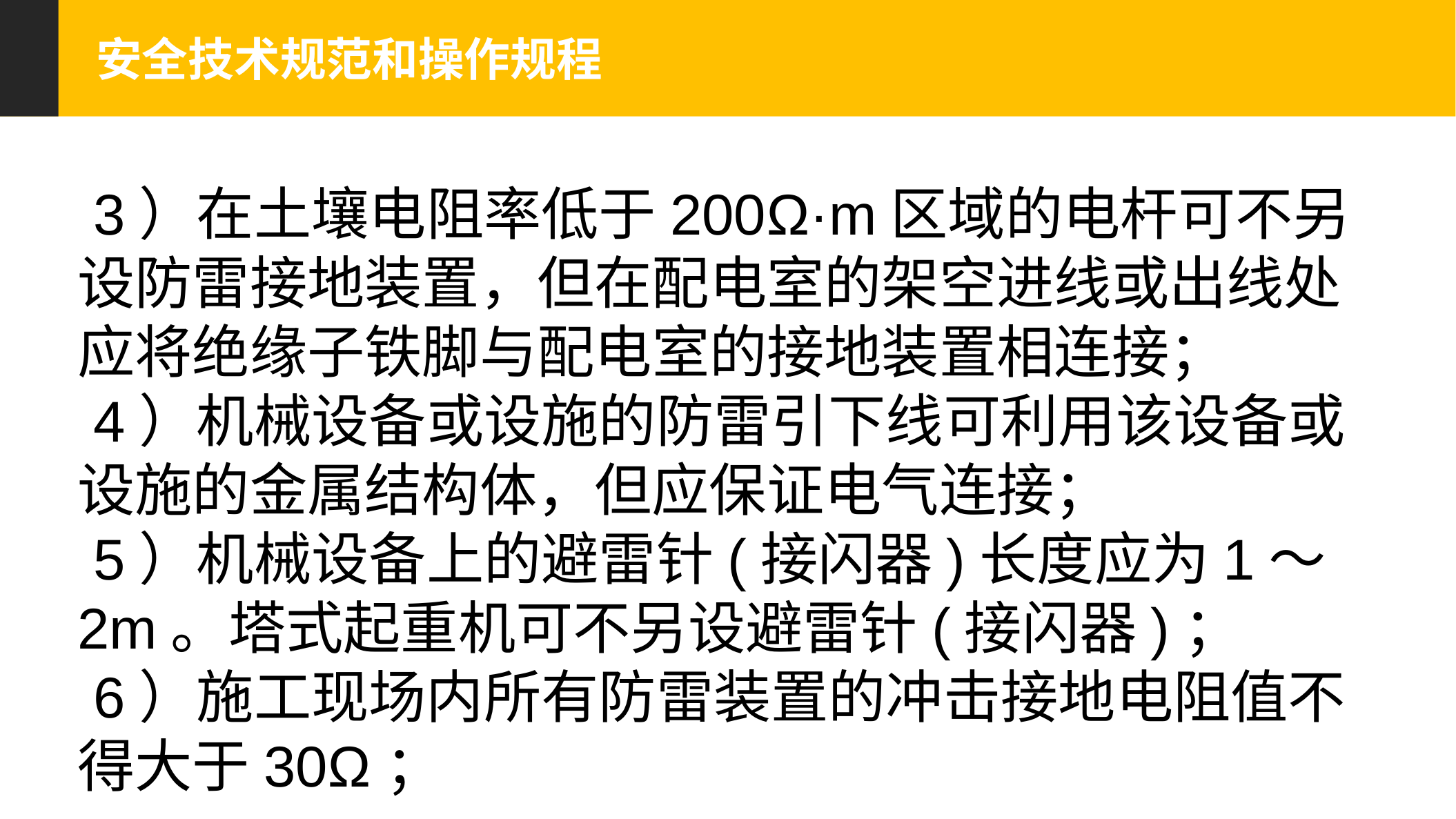

安全技术规范和操作规程
 3）在土壤电阻率低于200Ω·m区域的电杆可不另设防雷接地装置，但在配电室的架空进线或出线处应将绝缘子铁脚与配电室的接地装置相连接；
 4）机械设备或设施的防雷引下线可利用该设备或设施的金属结构体，但应保证电气连接；
 5）机械设备上的避雷针(接闪器)长度应为1～2m。塔式起重机可不另设避雷针(接闪器)；
 6）施工现场内所有防雷装置的冲击接地电阻值不得大于30Ω；